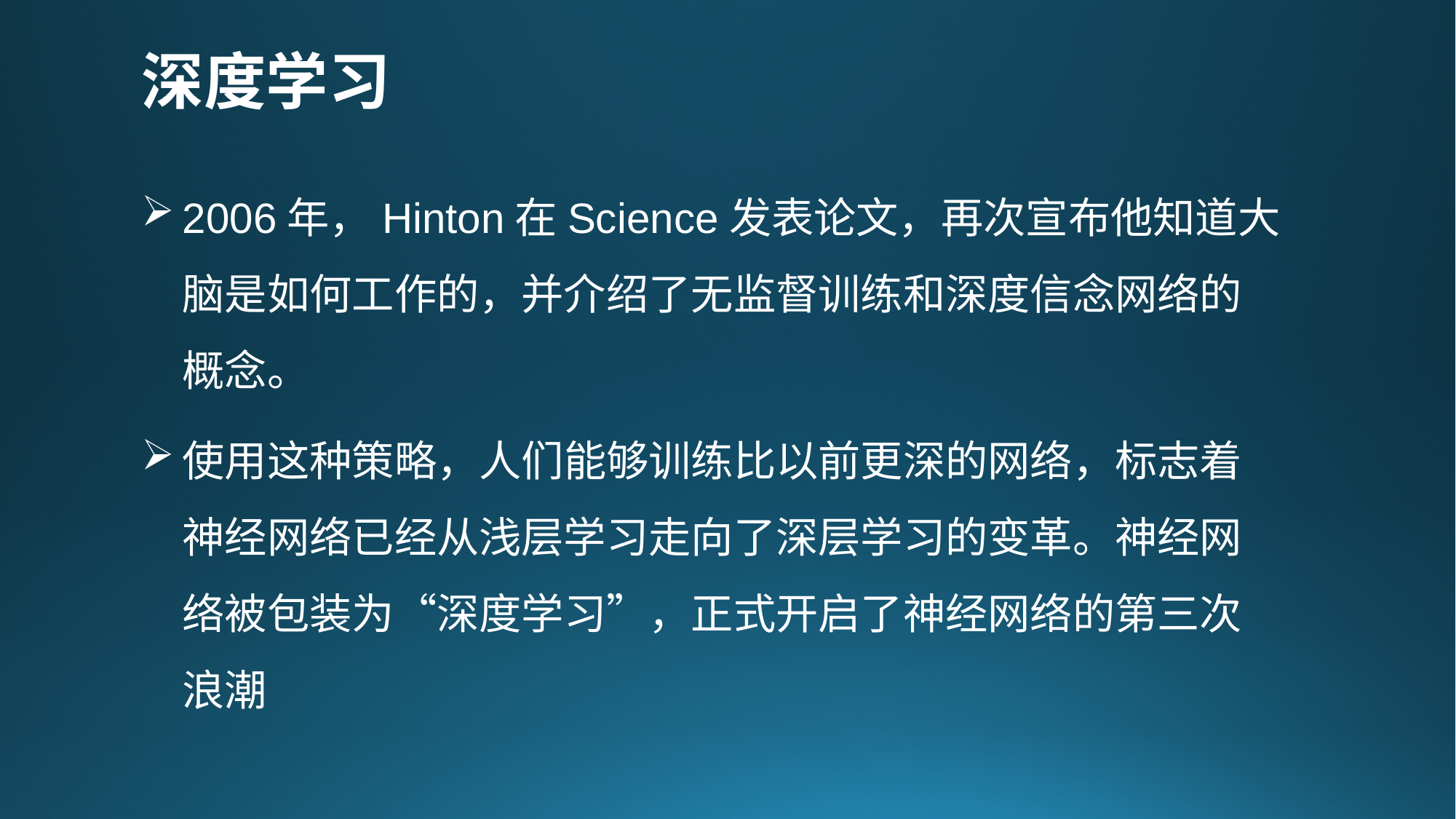

# 深度学习
2006年，Hinton在Science发表论文，再次宣布他知道大脑是如何工作的，并介绍了无监督训练和深度信念网络的概念。
使用这种策略，人们能够训练比以前更深的网络，标志着神经网络已经从浅层学习走向了深层学习的变革。神经网络被包装为“深度学习”，正式开启了神经网络的第三次浪潮